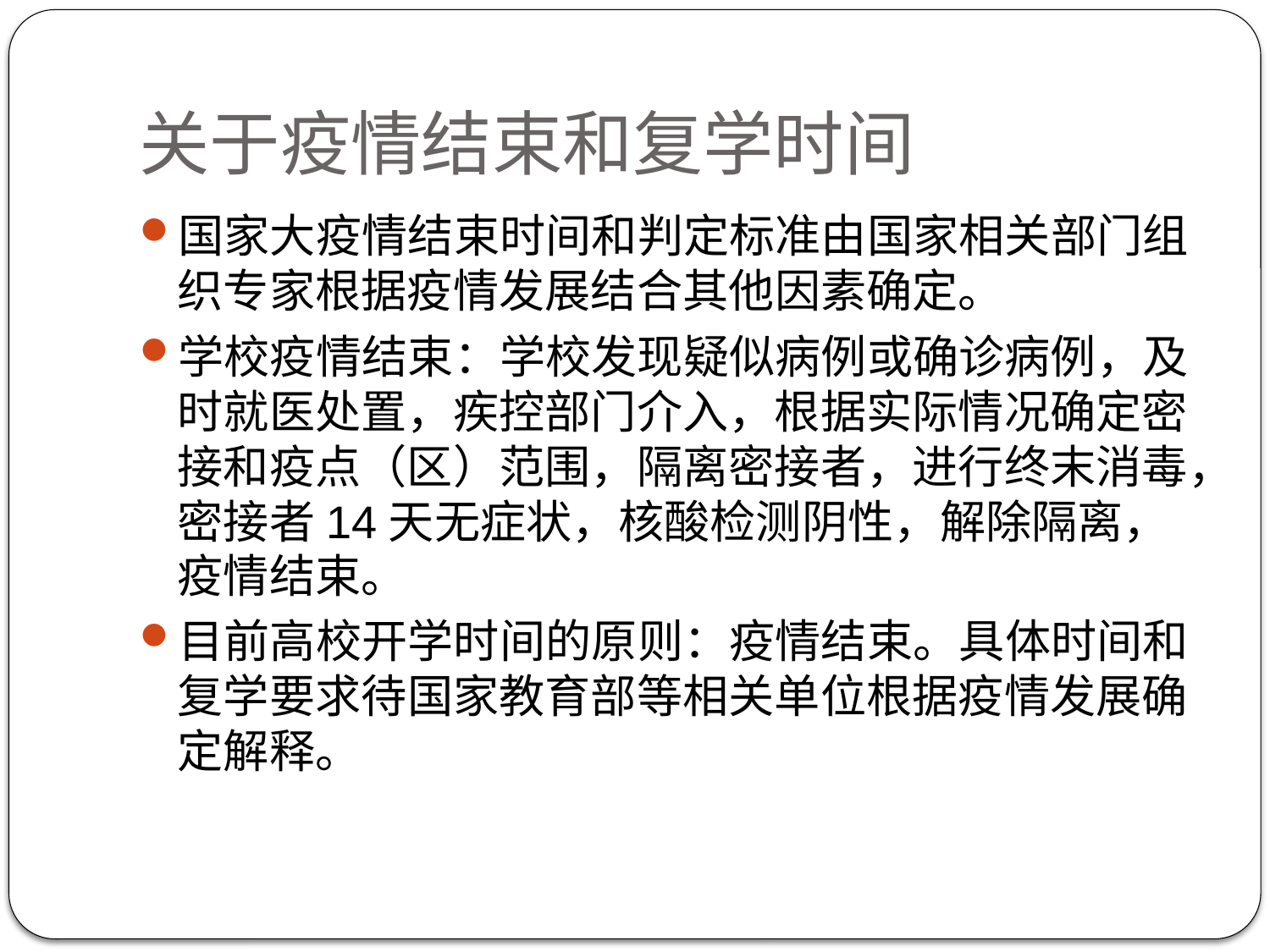

# 关于疫情结束和复学时间
国家大疫情结束时间和判定标准由国家相关部门组织专家根据疫情发展结合其他因素确定。
学校疫情结束：学校发现疑似病例或确诊病例，及时就医处置，疾控部门介入，根据实际情况确定密接和疫点（区）范围，隔离密接者，进行终末消毒，密接者14天无症状，核酸检测阴性，解除隔离，疫情结束。
目前高校开学时间的原则：疫情结束。具体时间和复学要求待国家教育部等相关单位根据疫情发展确定解释。